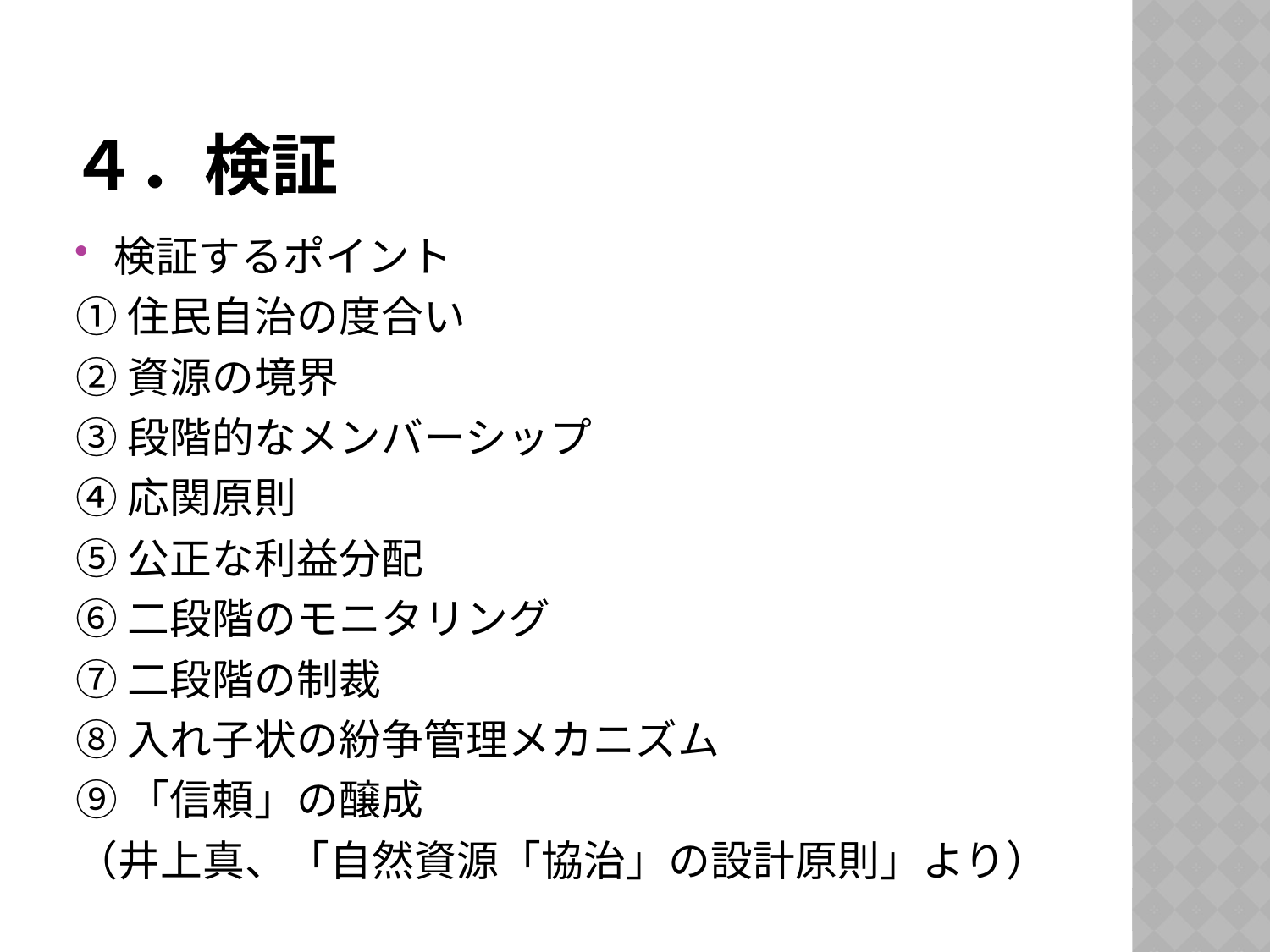

# ４．検証
検証するポイント
①住民自治の度合い
②資源の境界
③段階的なメンバーシップ
④応関原則
⑤公正な利益分配
⑥二段階のモニタリング
⑦二段階の制裁
⑧入れ子状の紛争管理メカニズム
⑨「信頼」の醸成
（井上真、「自然資源「協治」の設計原則」より）